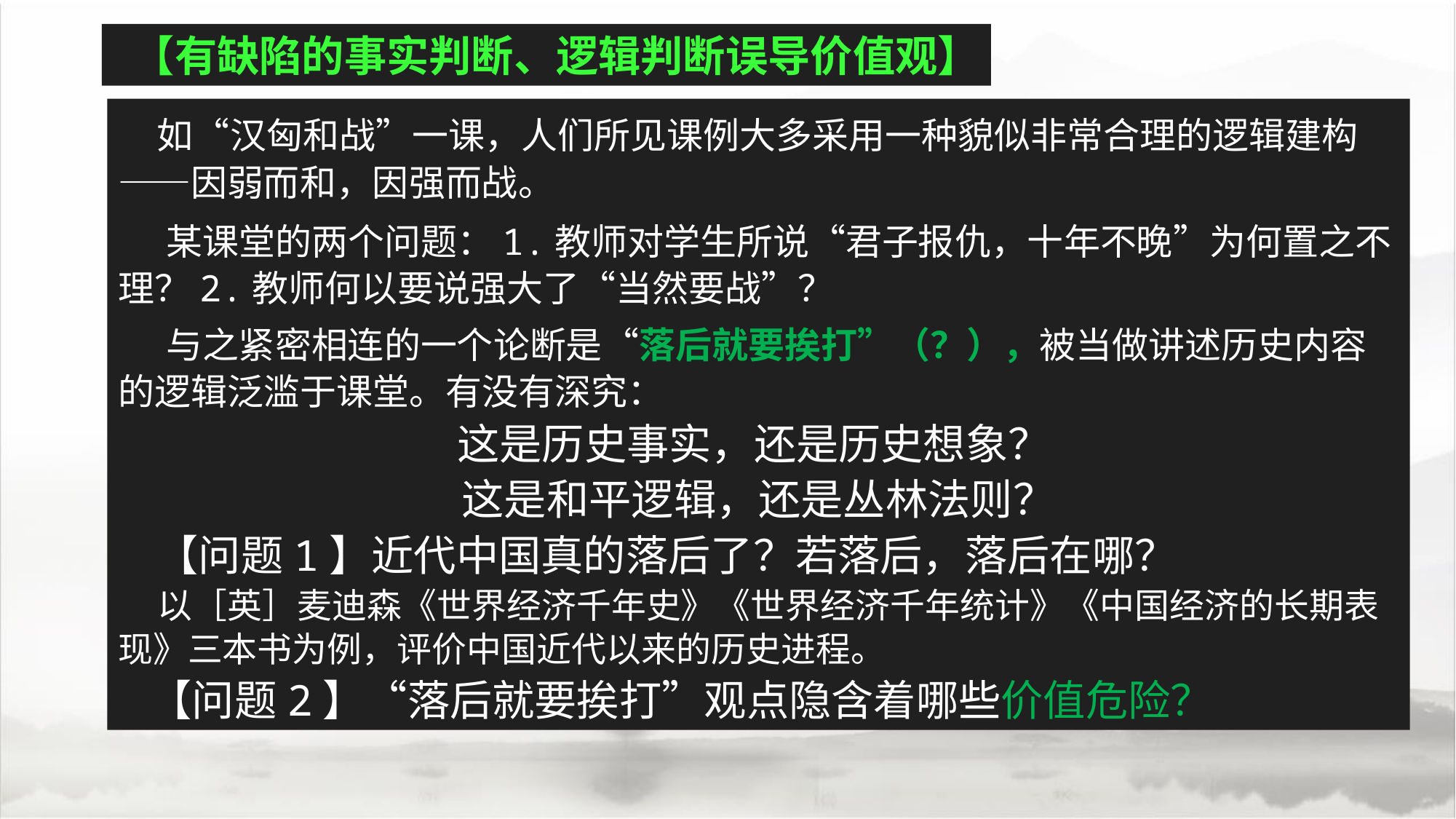

【有缺陷的事实判断、逻辑判断误导价值观】
   如“汉匈和战”一课，人们所见课例大多采用一种貌似非常合理的逻辑建构——因弱而和，因强而战。
    某课堂的两个问题：1.教师对学生所说“君子报仇，十年不晚”为何置之不理？2.教师何以要说强大了“当然要战”？
    与之紧密相连的一个论断是“落后就要挨打”（？），被当做讲述历史内容的逻辑泛滥于课堂。有没有深究：
这是历史事实，还是历史想象？
这是和平逻辑，还是丛林法则？
    【问题1】近代中国真的落后了？若落后，落后在哪？
    以［英］麦迪森《世界经济千年史》《世界经济千年统计》《中国经济的长期表现》三本书为例，评价中国近代以来的历史进程。
   【问题2】“落后就要挨打”观点隐含着哪些价值危险？